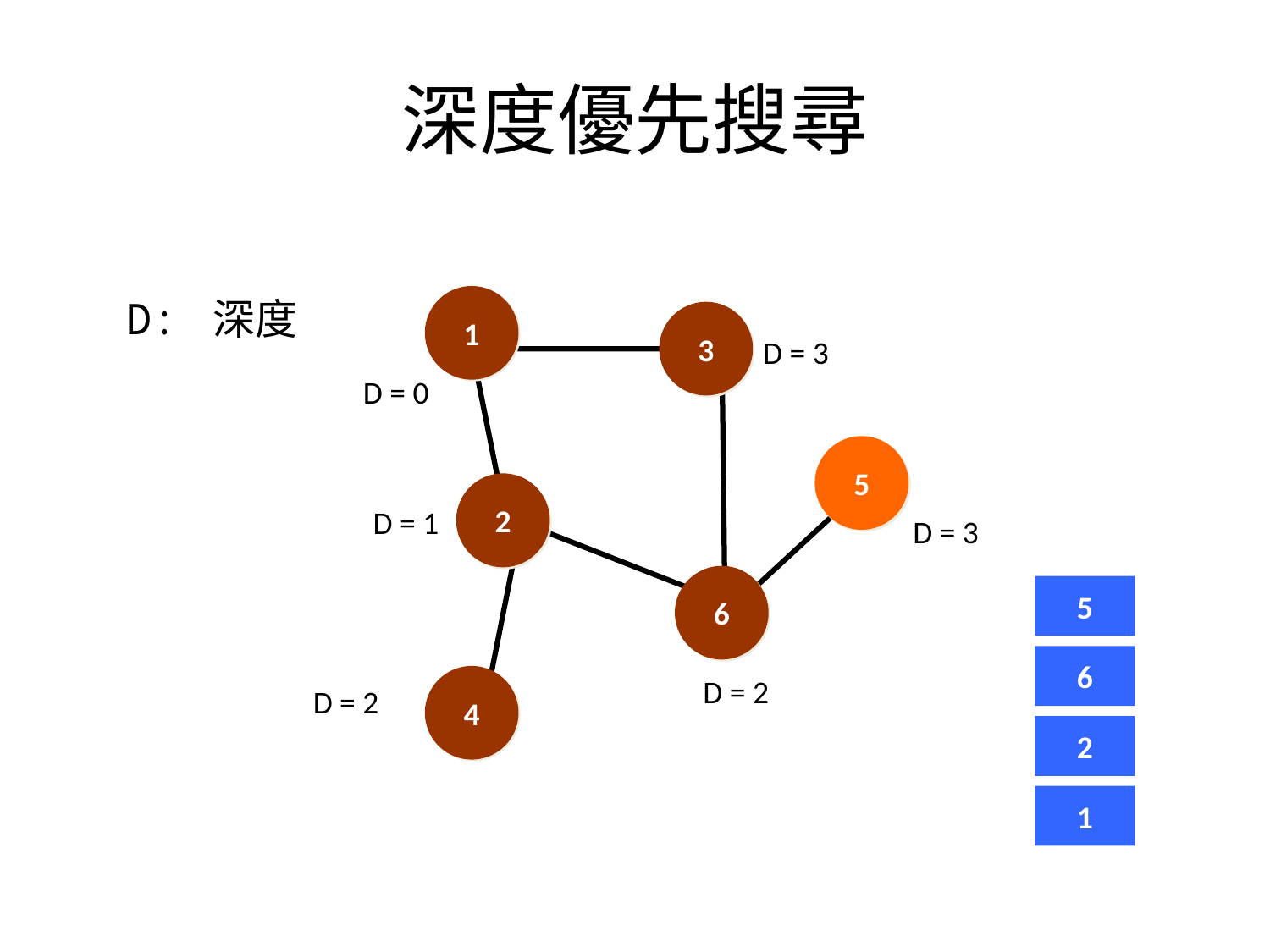

# 深度優先搜尋
D: 深度
1
3

5
2

6
4
D = 3
D = 0
D = 1
D = 3
5
6
D = 2
D = 2
2
1